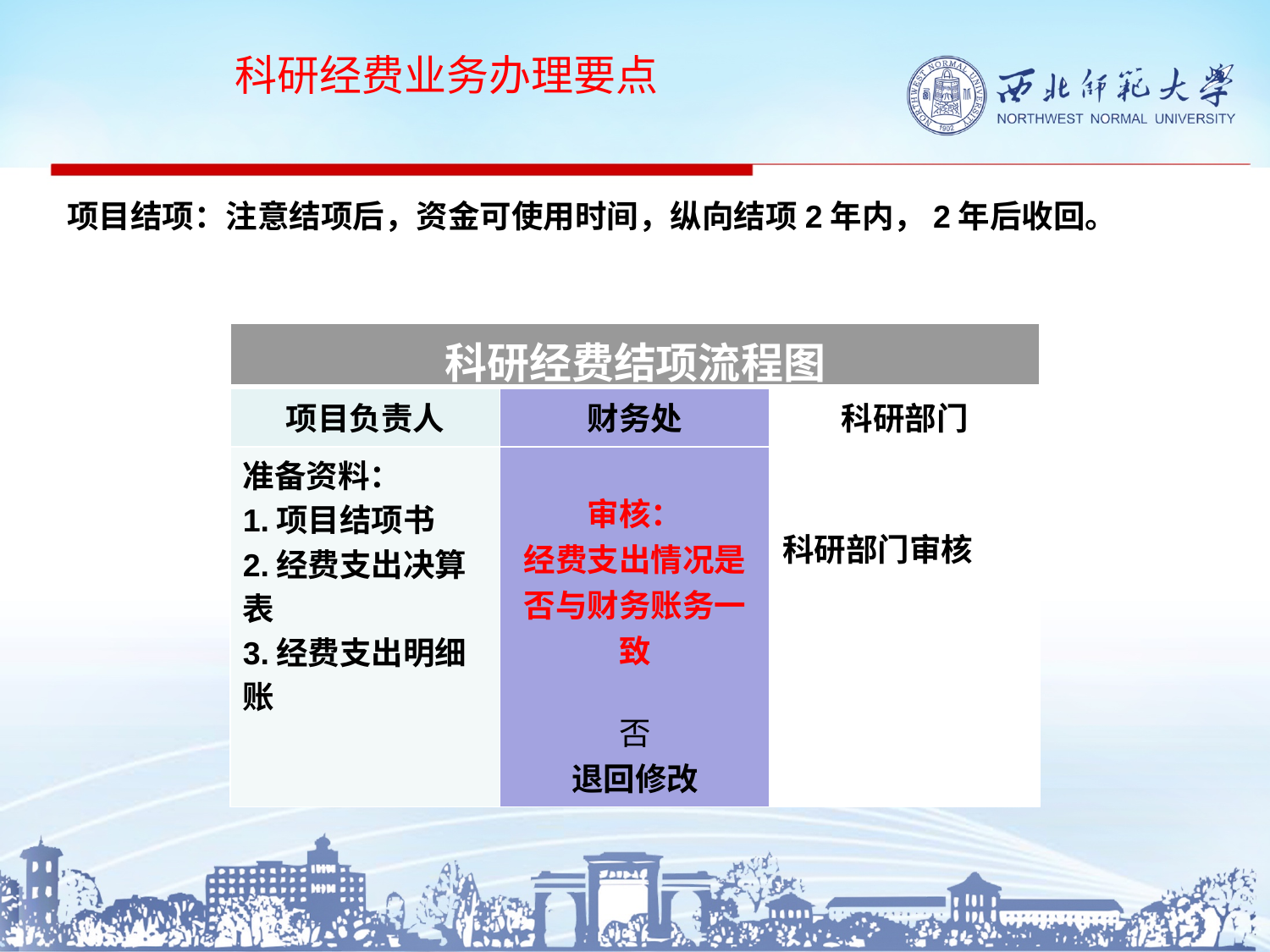

科研经费业务办理要点
# 项目结项：注意结项后，资金可使用时间，纵向结项2年内，2年后收回。
| 科研经费结项流程图 |  |  |
| --- | --- | --- |
| 项目负责人 | 财务处 | 科研部门 |
| 准备资料： 1.项目结项书 2.经费支出决算表 3.经费支出明细账 | 审核： 经费支出情况是否与财务账务一致 否 退回修改 | 科研部门审核 |